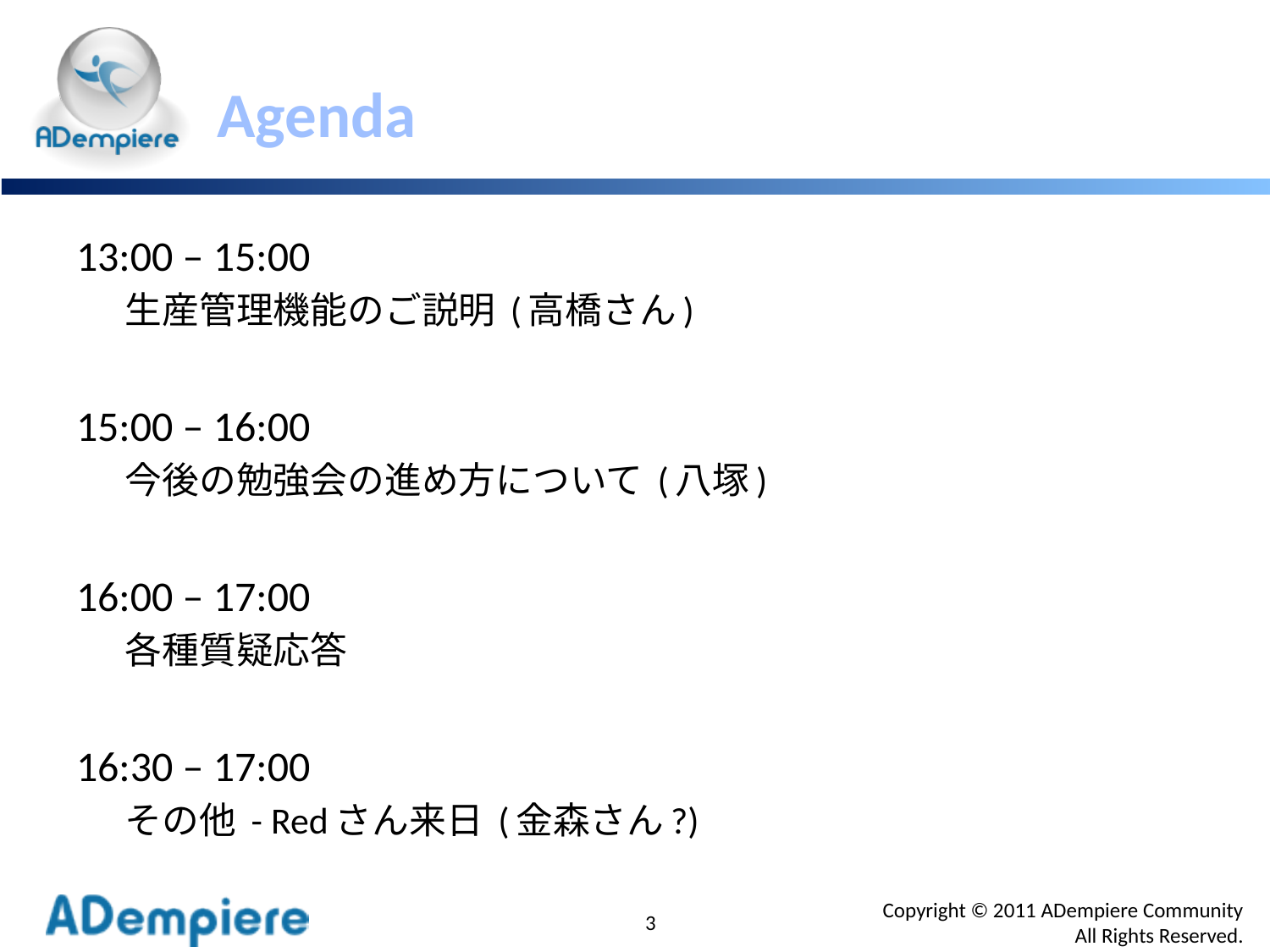

# Agenda
13:00 – 15:00
生産管理機能のご説明 (高橋さん)

15:00 – 16:00
今後の勉強会の進め方について (八塚)

16:00 – 17:00
各種質疑応答

16:30 – 17:00
その他 - Redさん来日 (金森さん?)